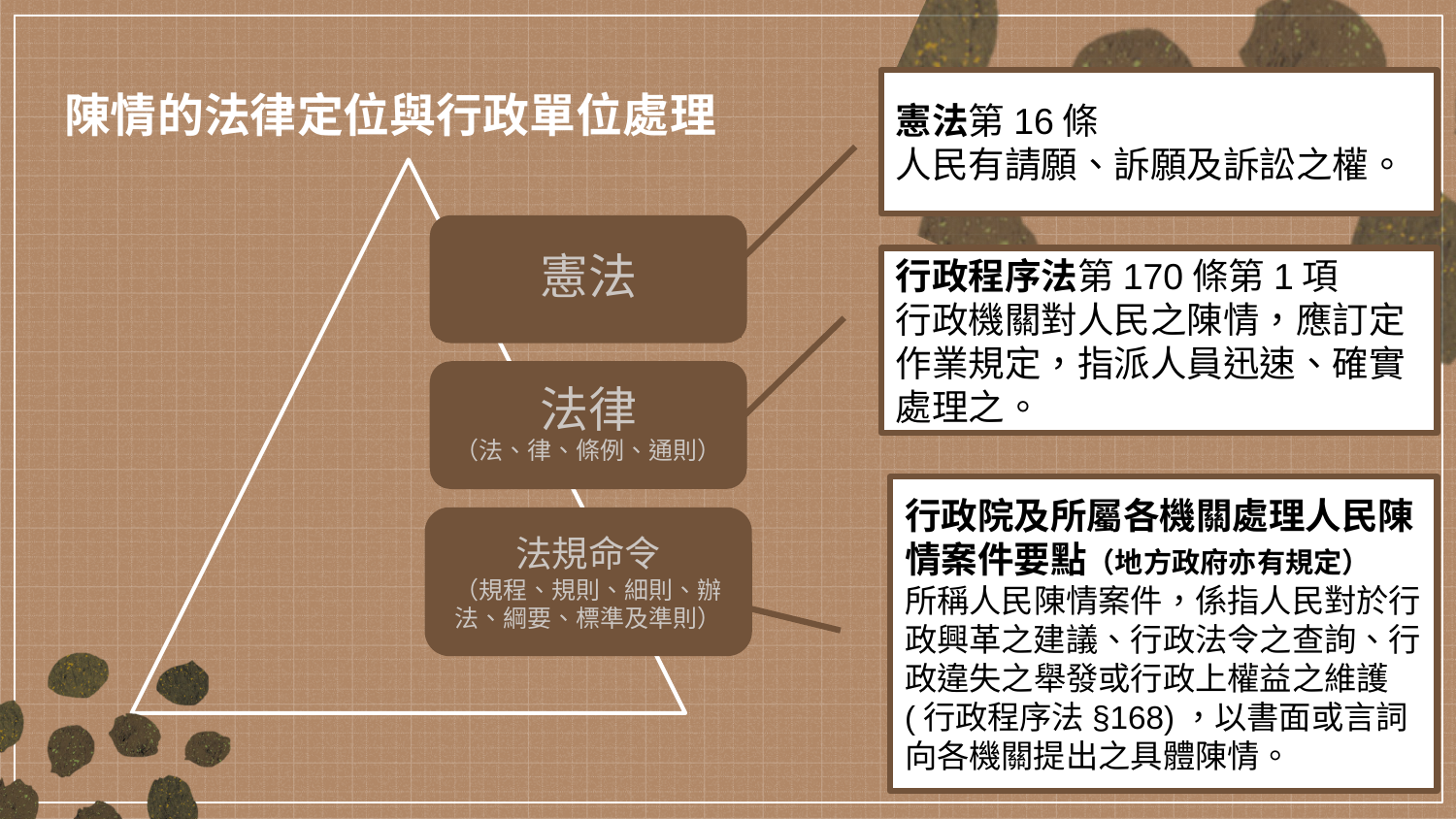

憲法第16條
人民有請願、訴願及訴訟之權。
陳情的法律定位與行政單位處理

憲法

法律
（法、律、條例、通則）
法規命令
（規程、規則、細則、辦法、綱要、標準及準則）
行政程序法第170條第1項
行政機關對人民之陳情，應訂定作業規定，指派人員迅速、確實處理之。
行政院及所屬各機關處理人民陳情案件要點（地方政府亦有規定）
所稱人民陳情案件，係指人民對於行政興革之建議、行政法令之查詢、行政違失之舉發或行政上權益之維護(行政程序法§168)，以書面或言詞向各機關提出之具體陳情。

53